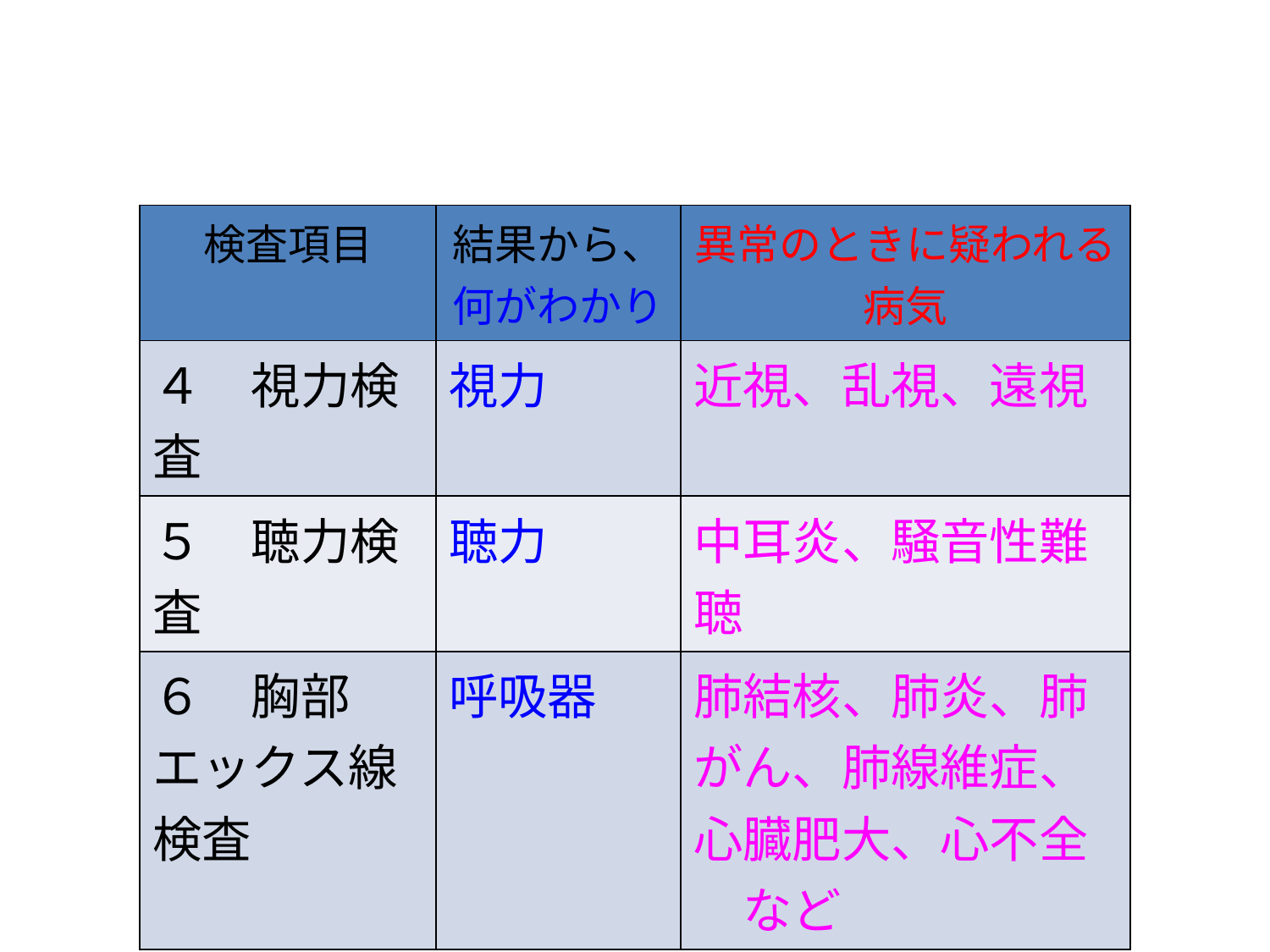

| 検査項目 | 結果から、 何がわかり | 異常のときに疑われる病気 |
| --- | --- | --- |
| ４　視力検査 | 視力 | 近視、乱視、遠視 |
| ５　聴力検査 | 聴力 | 中耳炎、騒音性難聴 |
| ６　胸部 エックス線 検査 | 呼吸器 | 肺結核、肺炎、肺がん、肺線維症、心臓肥大、心不全　など |